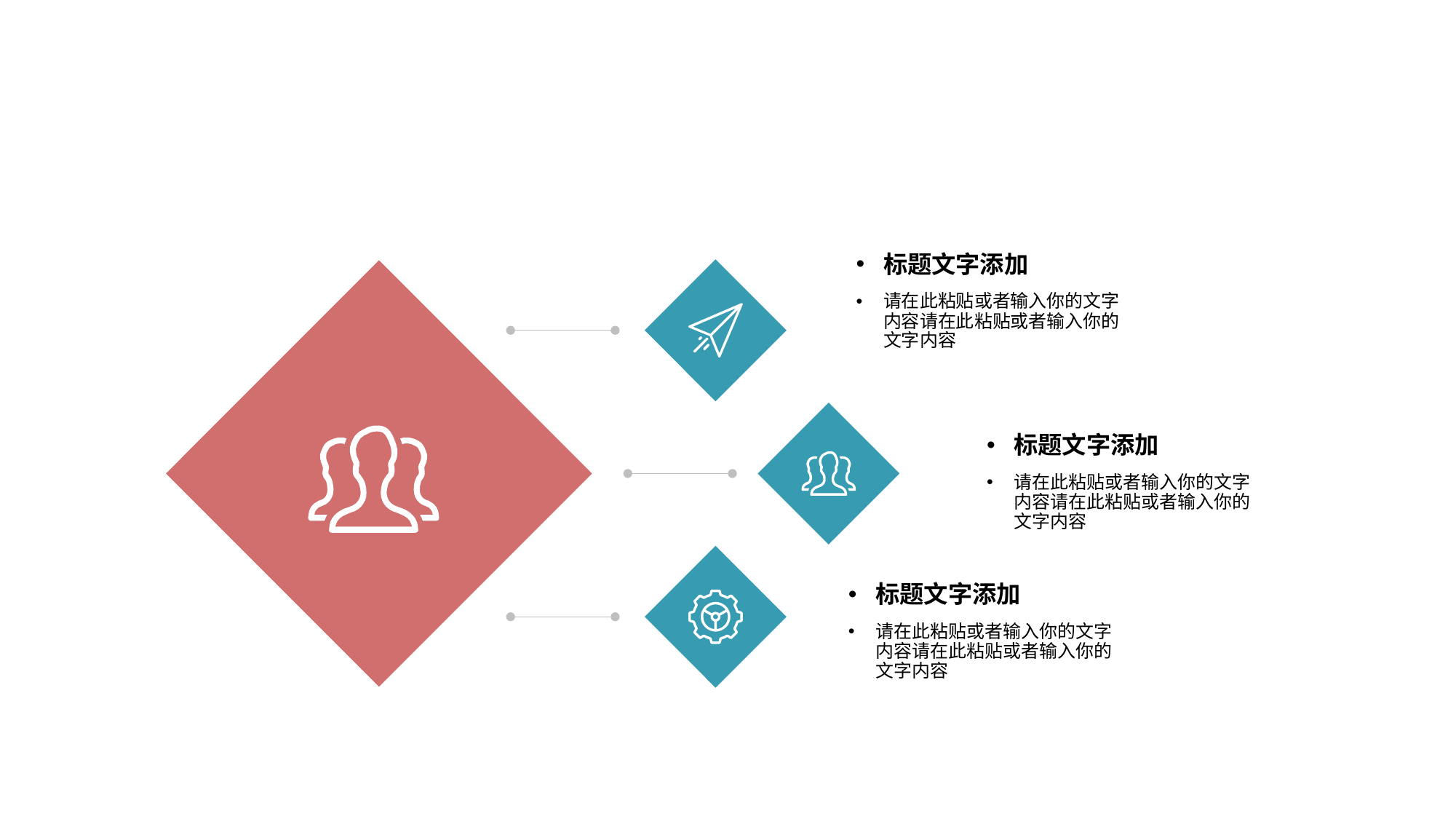

e7d195523061f1c0cef09ac28eaae964ec9988a5cce77c8b8C1E4685C6E6B40CD7615480512384A61EE159C6FE0045D14B61E85D0A95589D558B81FFC809322ACC20DC2254D928200A3EA0841B8B1814961BE795024DFDEF45878460D5EEC04B3DB4C246007153409DEDE37CA726A66AF19B77CE744E11CADCFB09B3408DEC1F688348922E38CCEE
标题文字添加

请在此粘贴或者输入你的文字内容请在此粘贴或者输入你的文字内容

标题文字添加
请在此粘贴或者输入你的文字内容请在此粘贴或者输入你的文字内容

标题文字添加
请在此粘贴或者输入你的文字内容请在此粘贴或者输入你的文字内容